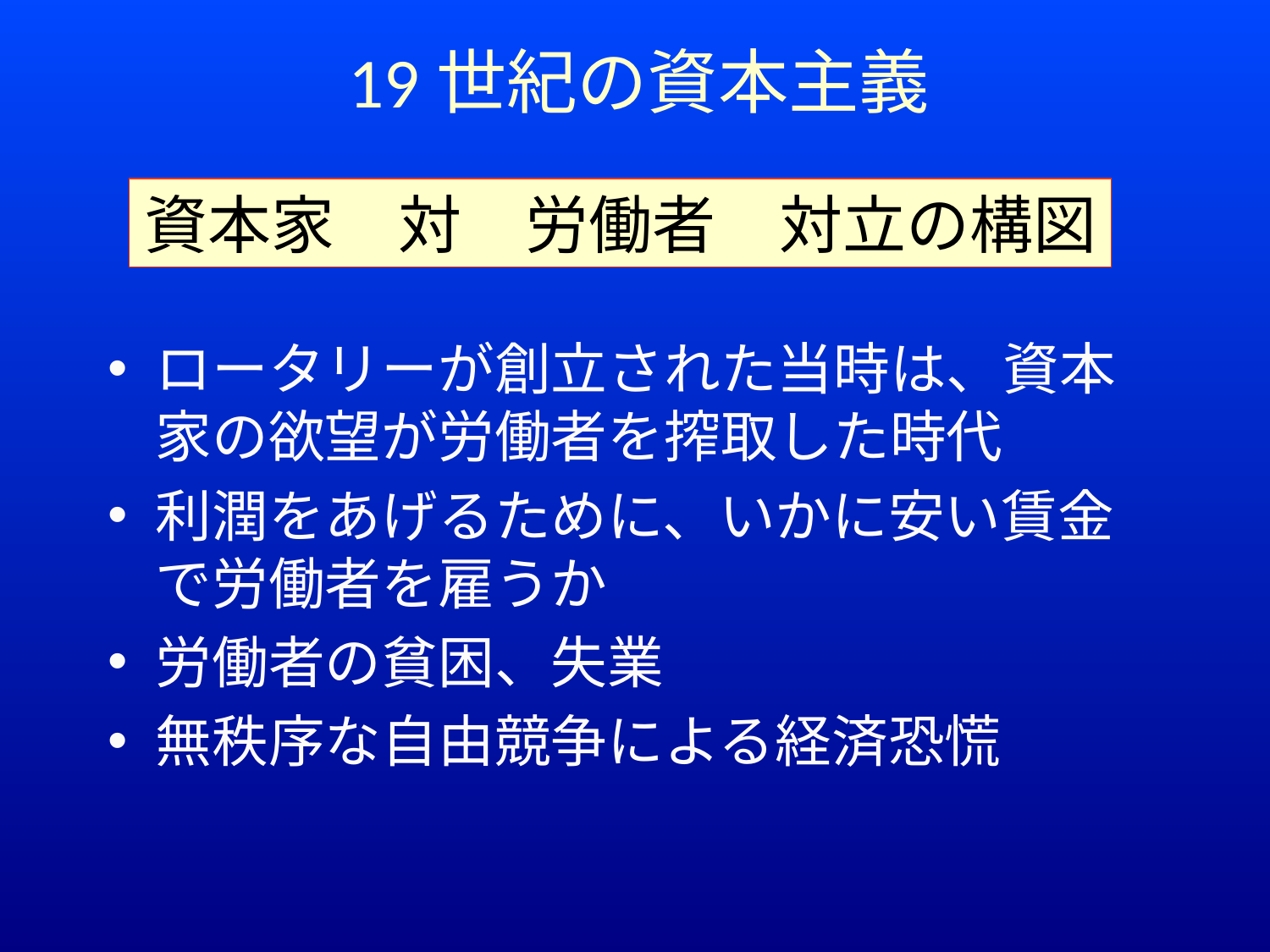

# 19世紀の資本主義
資本家　対　労働者　対立の構図
ロータリーが創立された当時は、資本家の欲望が労働者を搾取した時代
利潤をあげるために、いかに安い賃金で労働者を雇うか
労働者の貧困、失業
無秩序な自由競争による経済恐慌